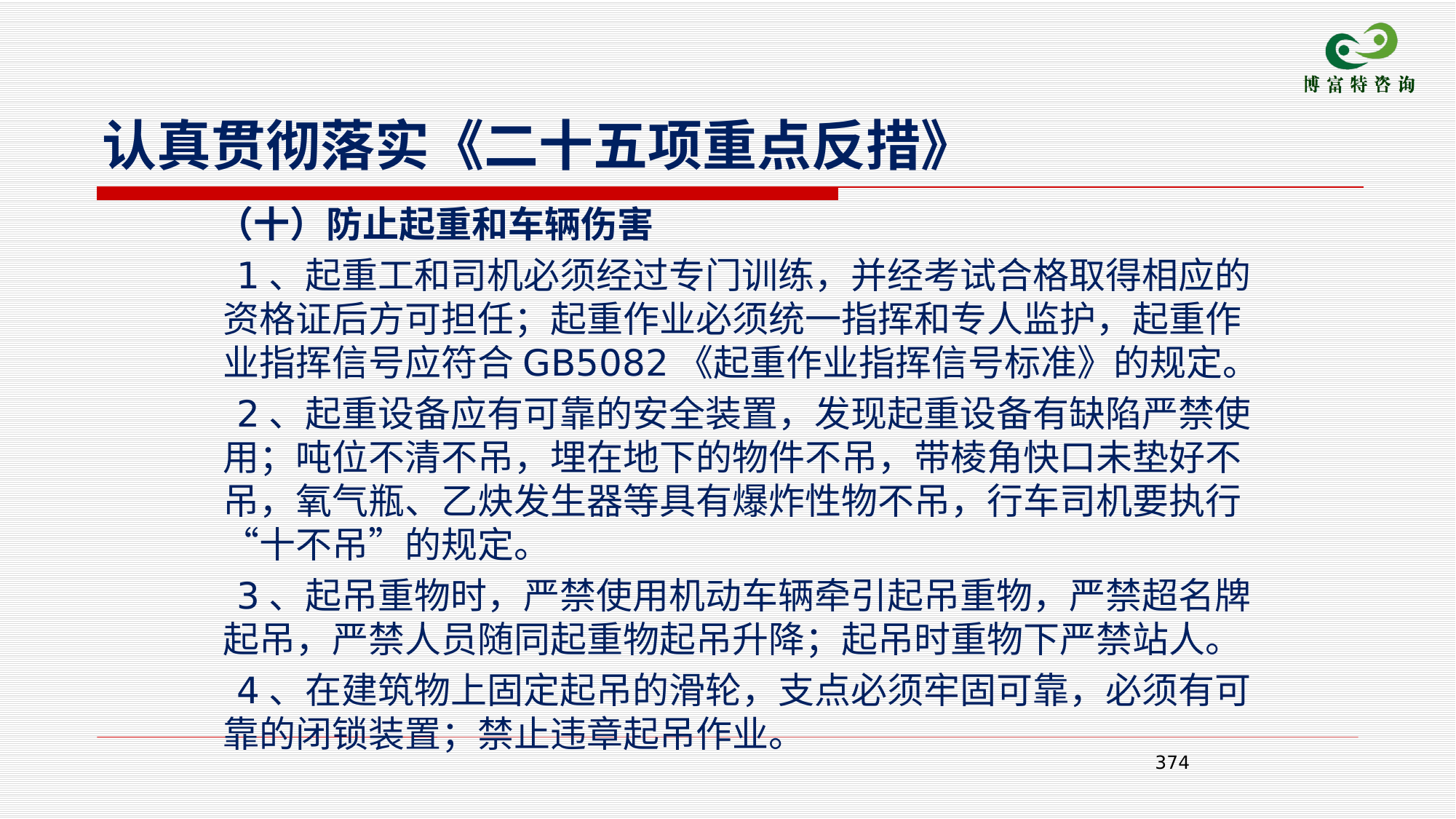

认真贯彻落实《二十五项重点反措》
     （十）防止起重和车辆伤害
      1、起重工和司机必须经过专门训练，并经考试合格取得相应的资格证后方可担任；起重作业必须统一指挥和专人监护，起重作业指挥信号应符合GB5082《起重作业指挥信号标准》的规定。
      2、起重设备应有可靠的安全装置，发现起重设备有缺陷严禁使用；吨位不清不吊，埋在地下的物件不吊，带棱角快口未垫好不吊，氧气瓶、乙炔发生器等具有爆炸性物不吊，行车司机要执行“十不吊”的规定。
      3、起吊重物时，严禁使用机动车辆牵引起吊重物，严禁超名牌起吊，严禁人员随同起重物起吊升降；起吊时重物下严禁站人。
      4、在建筑物上固定起吊的滑轮，支点必须牢固可靠，必须有可靠的闭锁装置；禁止违章起吊作业。

374